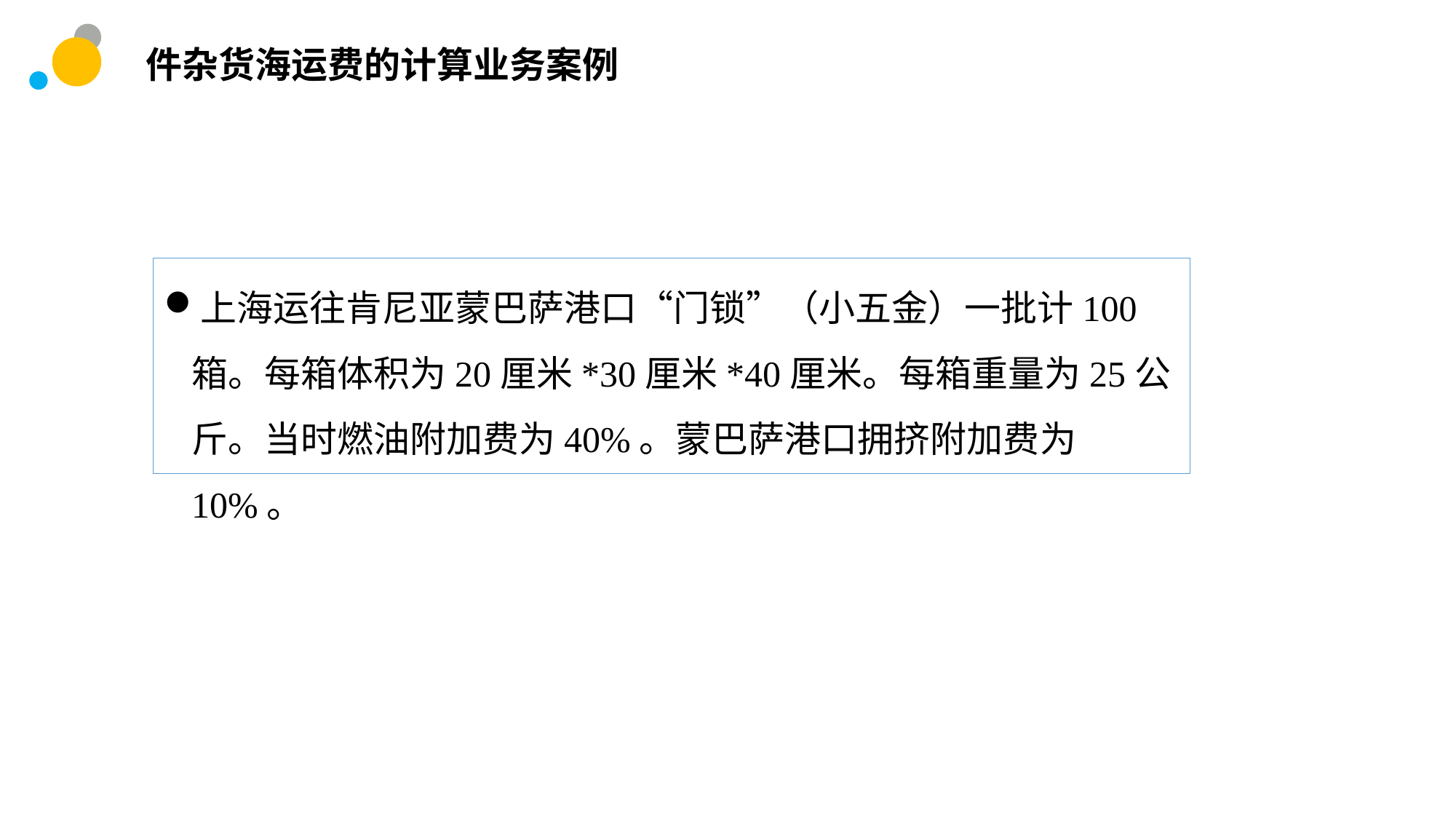

件杂货海运费的计算业务案例
上海运往肯尼亚蒙巴萨港口“门锁”（小五金）一批计100箱。每箱体积为20厘米*30厘米*40厘米。每箱重量为25公斤。当时燃油附加费为40%。蒙巴萨港口拥挤附加费为10%。